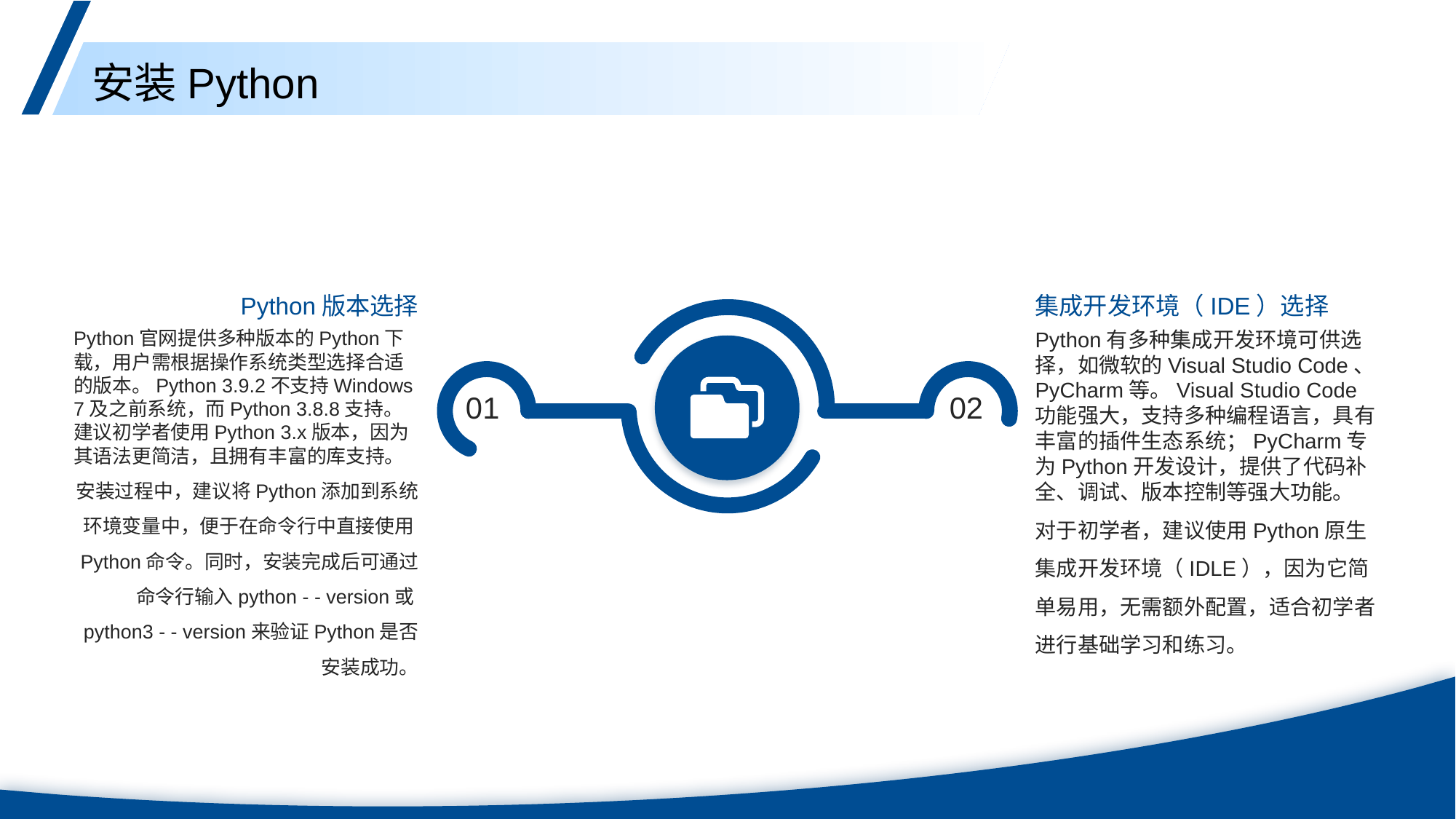

安装Python
Python版本选择
集成开发环境（IDE）选择

Python官网提供多种版本的Python下载，用户需根据操作系统类型选择合适的版本。Python 3.9.2不支持Windows 7及之前系统，而Python 3.8.8支持。建议初学者使用Python 3.x版本，因为其语法更简洁，且拥有丰富的库支持。
安装过程中，建议将Python添加到系统环境变量中，便于在命令行中直接使用Python命令。同时，安装完成后可通过命令行输入python - - version或python3 - - version来验证Python是否安装成功。
Python有多种集成开发环境可供选择，如微软的Visual Studio Code、PyCharm等。Visual Studio Code功能强大，支持多种编程语言，具有丰富的插件生态系统；PyCharm专为Python开发设计，提供了代码补全、调试、版本控制等强大功能。
对于初学者，建议使用Python原生集成开发环境（IDLE），因为它简单易用，无需额外配置，适合初学者进行基础学习和练习。

01
02